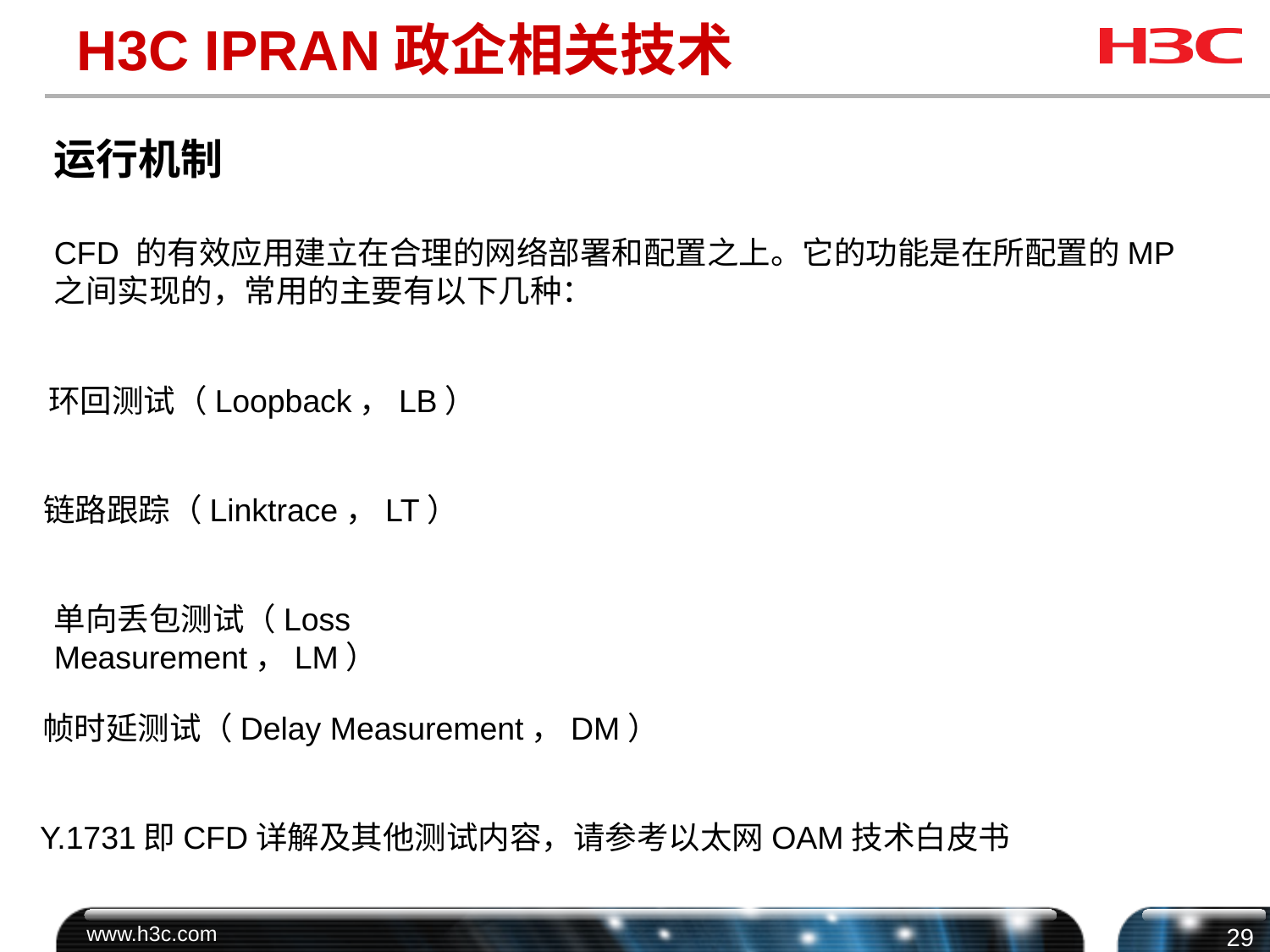

# H3C IPRAN政企相关技术
运行机制
CFD 的有效应用建立在合理的网络部署和配置之上。它的功能是在所配置的MP 之间实现的，常用的主要有以下几种：
环回测试（Loopback，LB）
链路跟踪（Linktrace，LT）
单向丢包测试（Loss Measurement，LM）
帧时延测试（Delay Measurement，DM）
Y.1731即CFD详解及其他测试内容，请参考以太网OAM技术白皮书